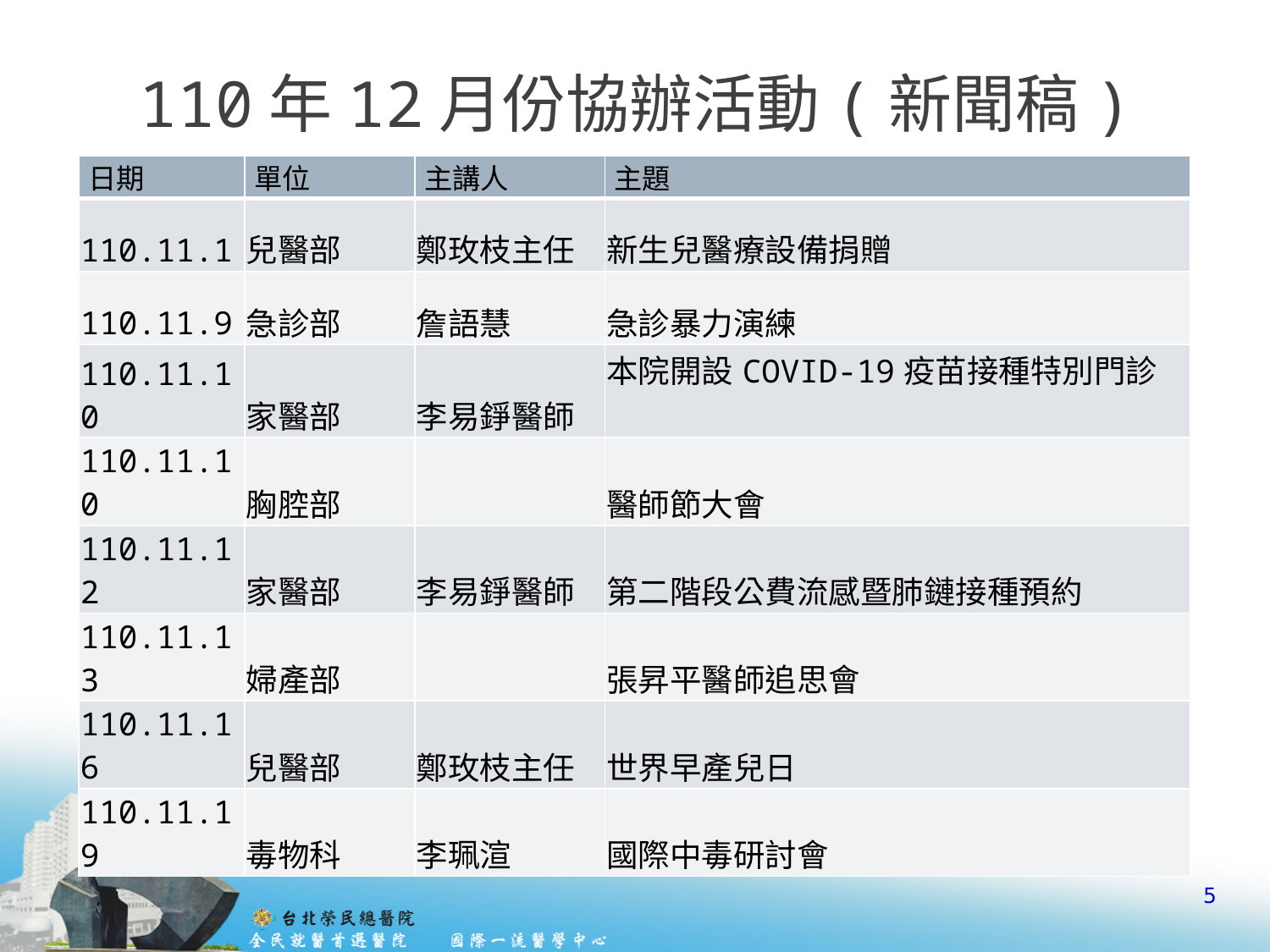

# 110年12月份協辦活動(新聞稿)
| 日期 | 單位 | 主講人 | 主題 |
| --- | --- | --- | --- |
| 110.11.1 | 兒醫部 | 鄭玫枝主任 | 新生兒醫療設備捐贈 |
| 110.11.9 | 急診部 | 詹語慧 | 急診暴力演練 |
| 110.11.10 | 家醫部 | 李易錚醫師 | 本院開設COVID-19疫苗接種特別門診 |
| 110.11.10 | 胸腔部 |  | 醫師節大會 |
| 110.11.12 | 家醫部 | 李易錚醫師 | 第二階段公費流感暨肺鏈接種預約 |
| 110.11.13 | 婦產部 |  | 張昇平醫師追思會 |
| 110.11.16 | 兒醫部 | 鄭玫枝主任 | 世界早產兒日 |
| 110.11.19 | 毒物科 | 李珮渲 | 國際中毒研討會 |
5